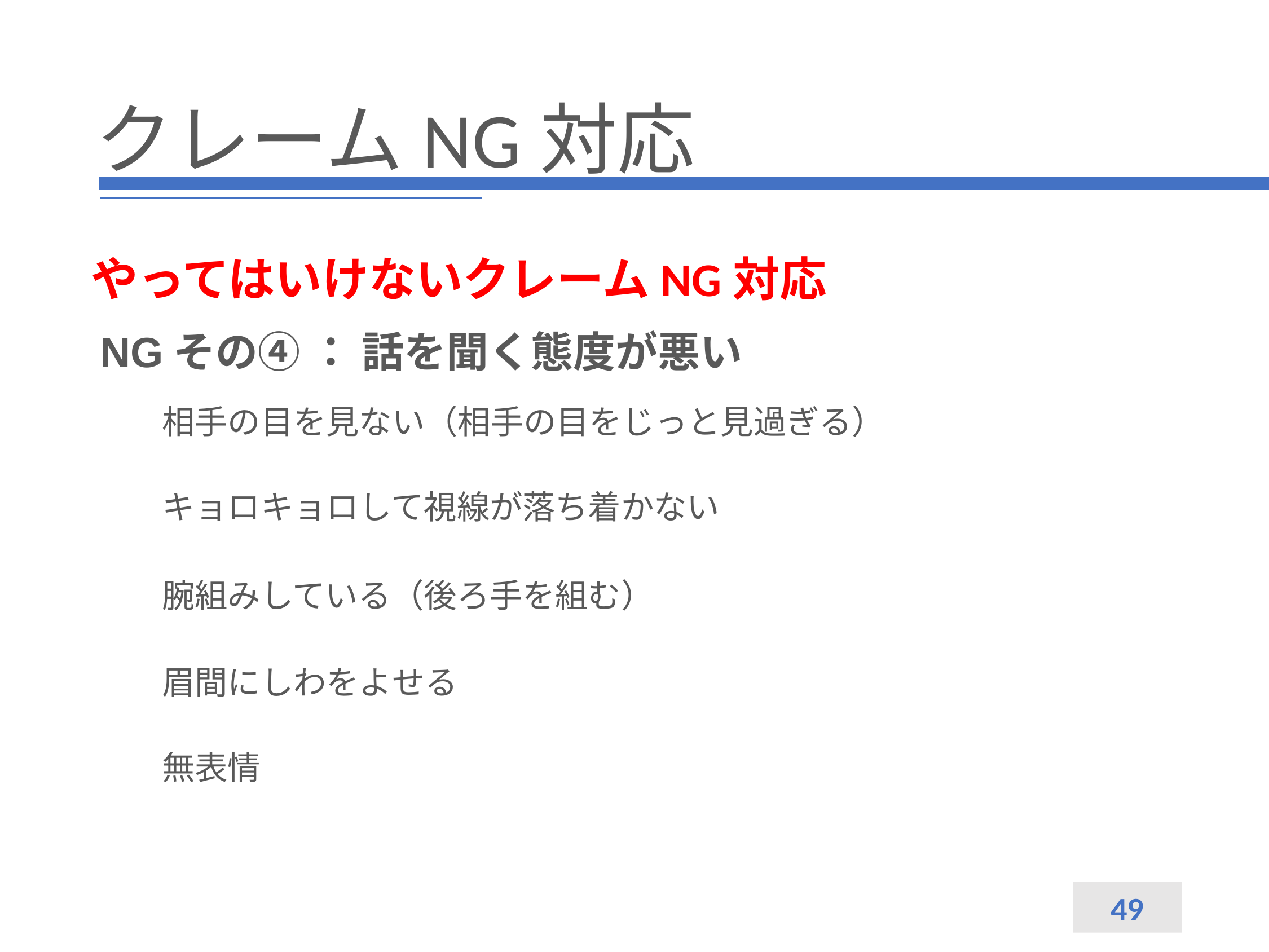

# クレームNG対応
やってはいけないクレームNG対応
NGその④ ： 話を聞く態度が悪い
相手の目を見ない（相手の目をじっと見過ぎる）
キョロキョロして視線が落ち着かない
腕組みしている（後ろ手を組む）
眉間にしわをよせる
無表情
49